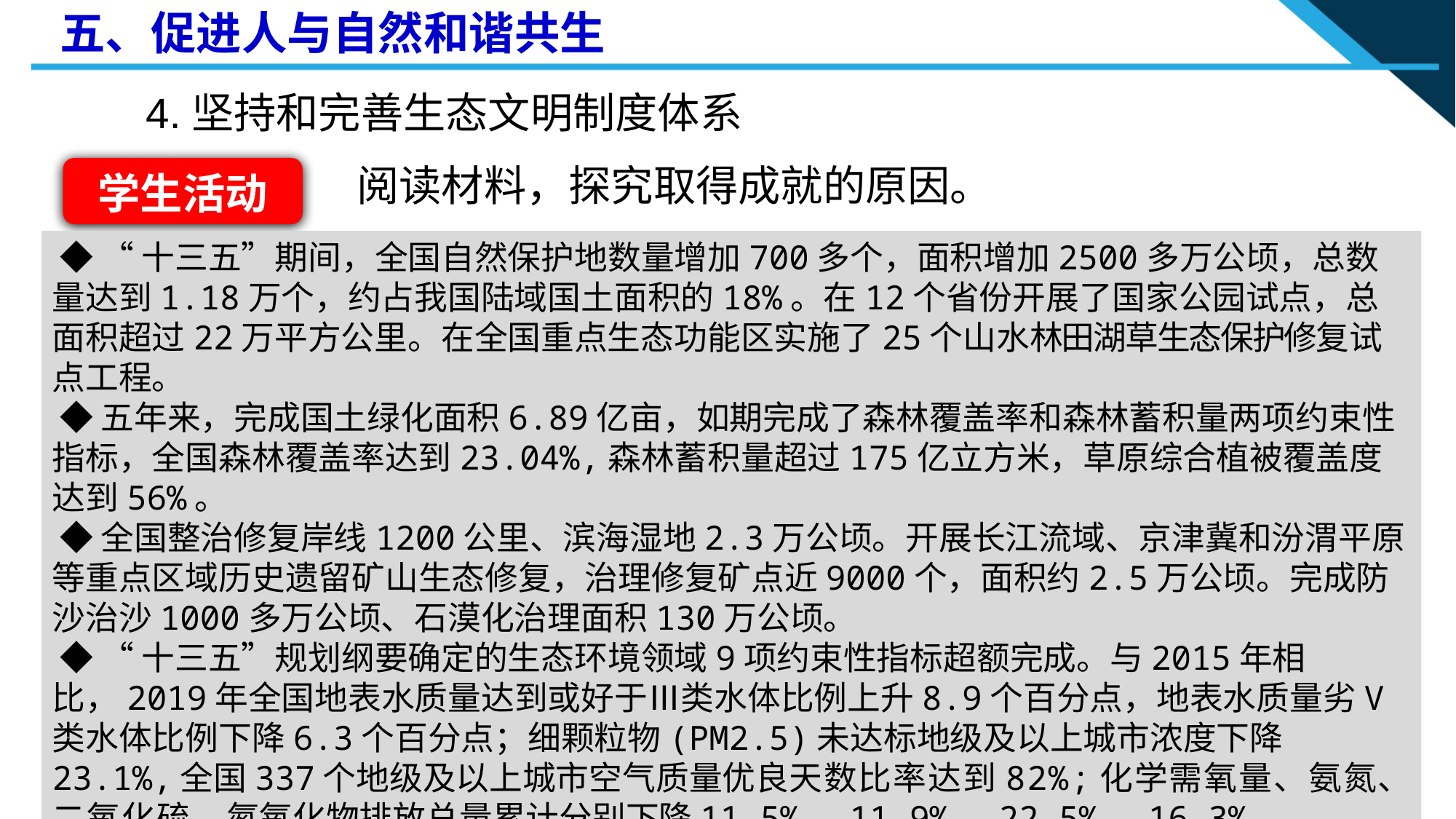

五、促进人与自然和谐共生
4.坚持和完善生态文明制度体系
阅读材料，探究取得成就的原因。
学生活动
 ◆ “十三五”期间，全国自然保护地数量增加700多个，面积增加2500多万公顷，总数量达到1.18万个，约占我国陆域国土面积的18%。在12个省份开展了国家公园试点，总面积超过22万平方公里。在全国重点生态功能区实施了25个山水林田湖草生态保护修复试点工程。
 ◆五年来，完成国土绿化面积6.89亿亩，如期完成了森林覆盖率和森林蓄积量两项约束性指标，全国森林覆盖率达到23.04%,森林蓄积量超过175亿立方米，草原综合植被覆盖度达到56%。
 ◆全国整治修复岸线1200公里、滨海湿地2.3万公顷。开展长江流域、京津冀和汾渭平原等重点区域历史遗留矿山生态修复，治理修复矿点近9000个，面积约2.5万公顷。完成防沙治沙1000多万公顷、石漠化治理面积130万公顷。
 ◆ “十三五”规划纲要确定的生态环境领域9项约束性指标超额完成。与2015年相比，2019年全国地表水质量达到或好于Ⅲ类水体比例上升8.9个百分点，地表水质量劣V类水体比例下降6.3个百分点；细颗粒物(PM2.5)未达标地级及以上城市浓度下降23.1%,全国337个地级及以上城市空气质量优良天数比率达到82%;化学需氧量、氨氮、二氧化硫、氮氧化物排放总量累计分别下降11.5%、11.9%、22.5%、16.3%。